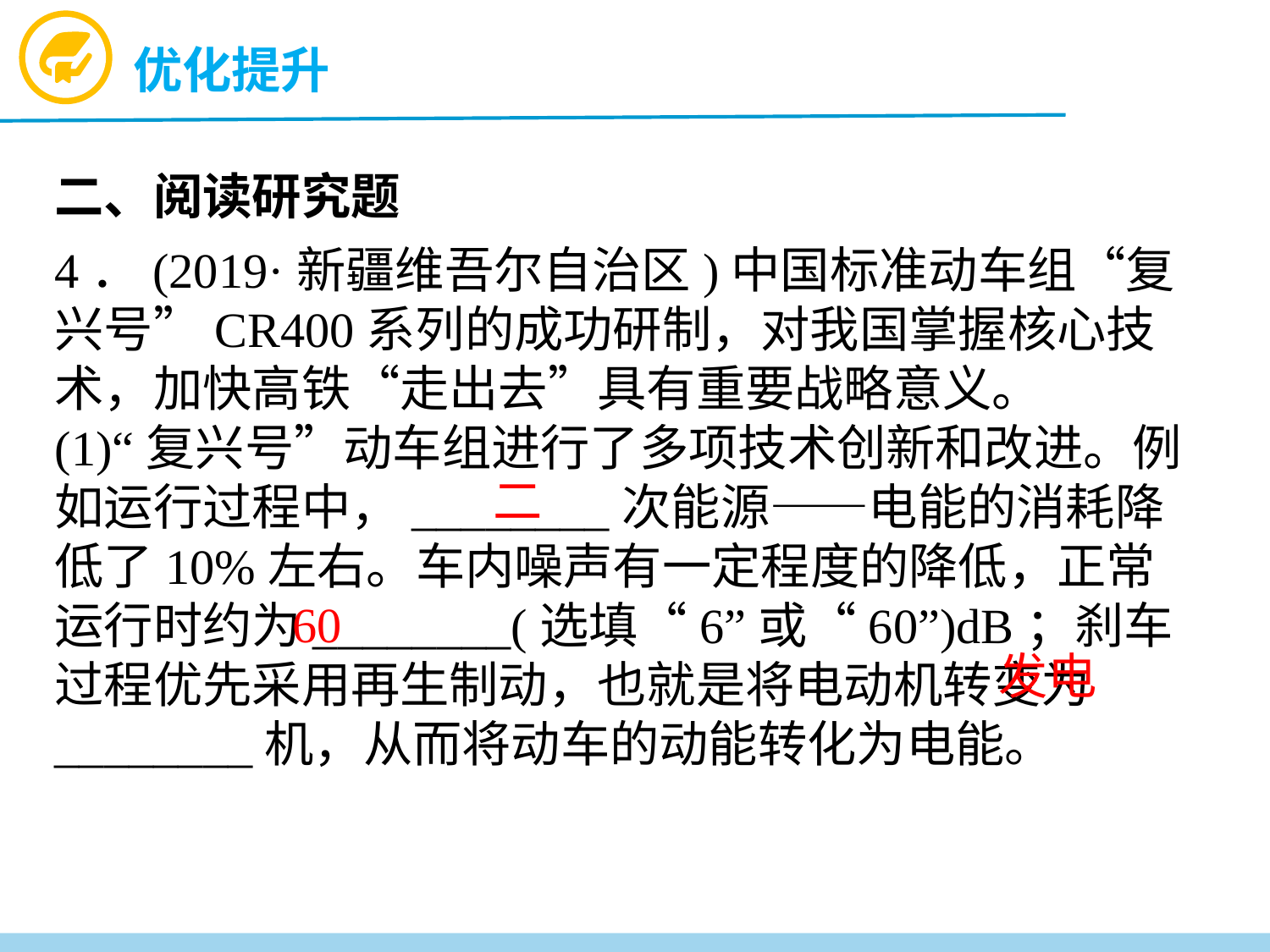

优化提升
二、阅读研究题
4．(2019·新疆维吾尔自治区)中国标准动车组“复兴号”CR400系列的成功研制，对我国掌握核心技术，加快高铁“走出去”具有重要战略意义。
(1)“复兴号”动车组进行了多项技术创新和改进。例如运行过程中，________次能源——电能的消耗降低了10%左右。车内噪声有一定程度的降低，正常运行时约为________(选填“6”或“60”)dB；刹车过程优先采用再生制动，也就是将电动机转变为________机，从而将动车的动能转化为电能。
二
60
发电